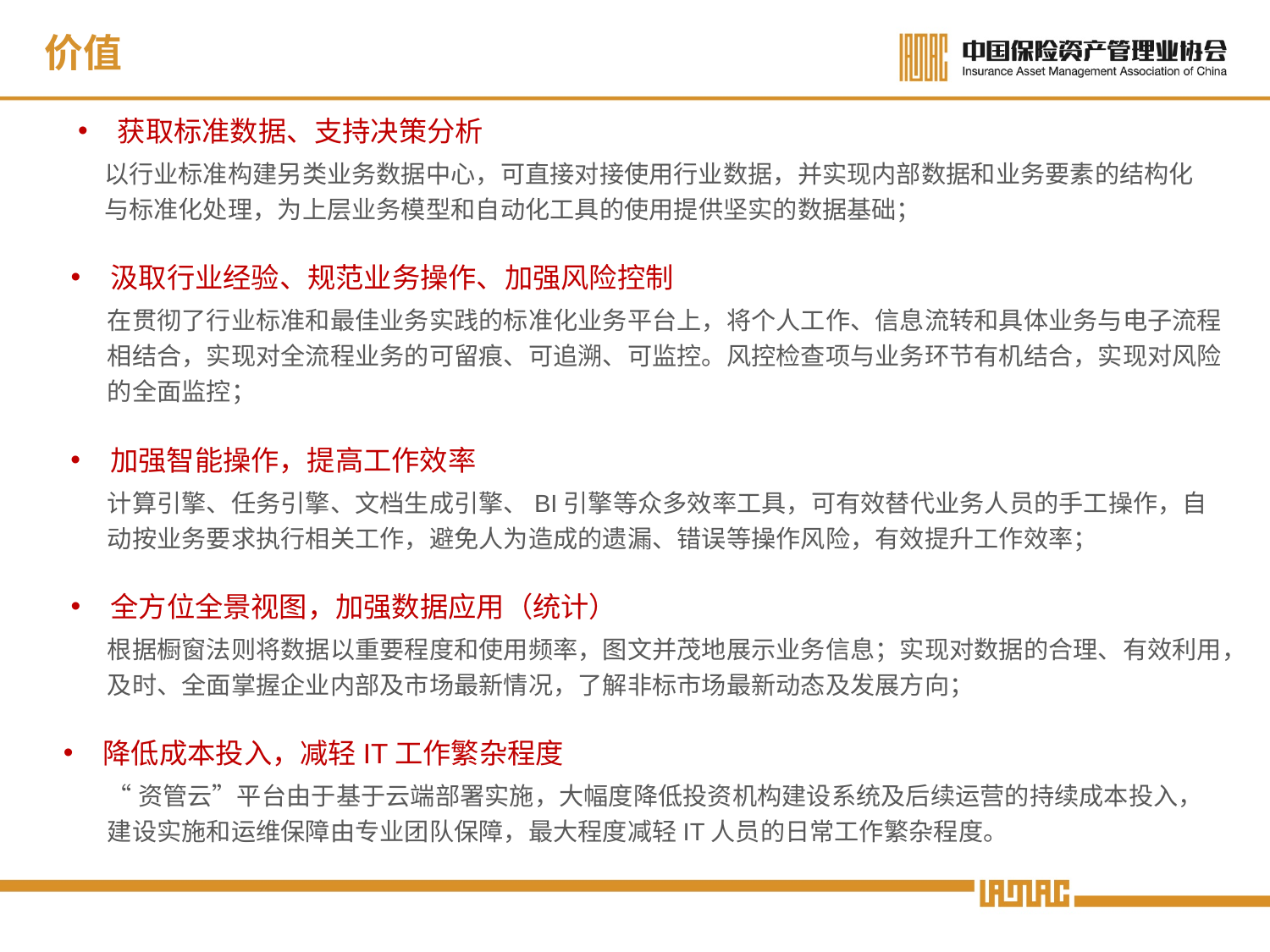

# 价值
获取标准数据、支持决策分析
以行业标准构建另类业务数据中心，可直接对接使用行业数据，并实现内部数据和业务要素的结构化与标准化处理，为上层业务模型和自动化工具的使用提供坚实的数据基础；
汲取行业经验、规范业务操作、加强风险控制
在贯彻了行业标准和最佳业务实践的标准化业务平台上，将个人工作、信息流转和具体业务与电子流程相结合，实现对全流程业务的可留痕、可追溯、可监控。风控检查项与业务环节有机结合，实现对风险的全面监控；
加强智能操作，提高工作效率
计算引擎、任务引擎、文档生成引擎、BI引擎等众多效率工具，可有效替代业务人员的手工操作，自动按业务要求执行相关工作，避免人为造成的遗漏、错误等操作风险，有效提升工作效率；
全方位全景视图，加强数据应用（统计）
根据橱窗法则将数据以重要程度和使用频率，图文并茂地展示业务信息；实现对数据的合理、有效利用，及时、全面掌握企业内部及市场最新情况，了解非标市场最新动态及发展方向；
降低成本投入，减轻IT工作繁杂程度
“资管云”平台由于基于云端部署实施，大幅度降低投资机构建设系统及后续运营的持续成本投入，建设实施和运维保障由专业团队保障，最大程度减轻IT人员的日常工作繁杂程度。